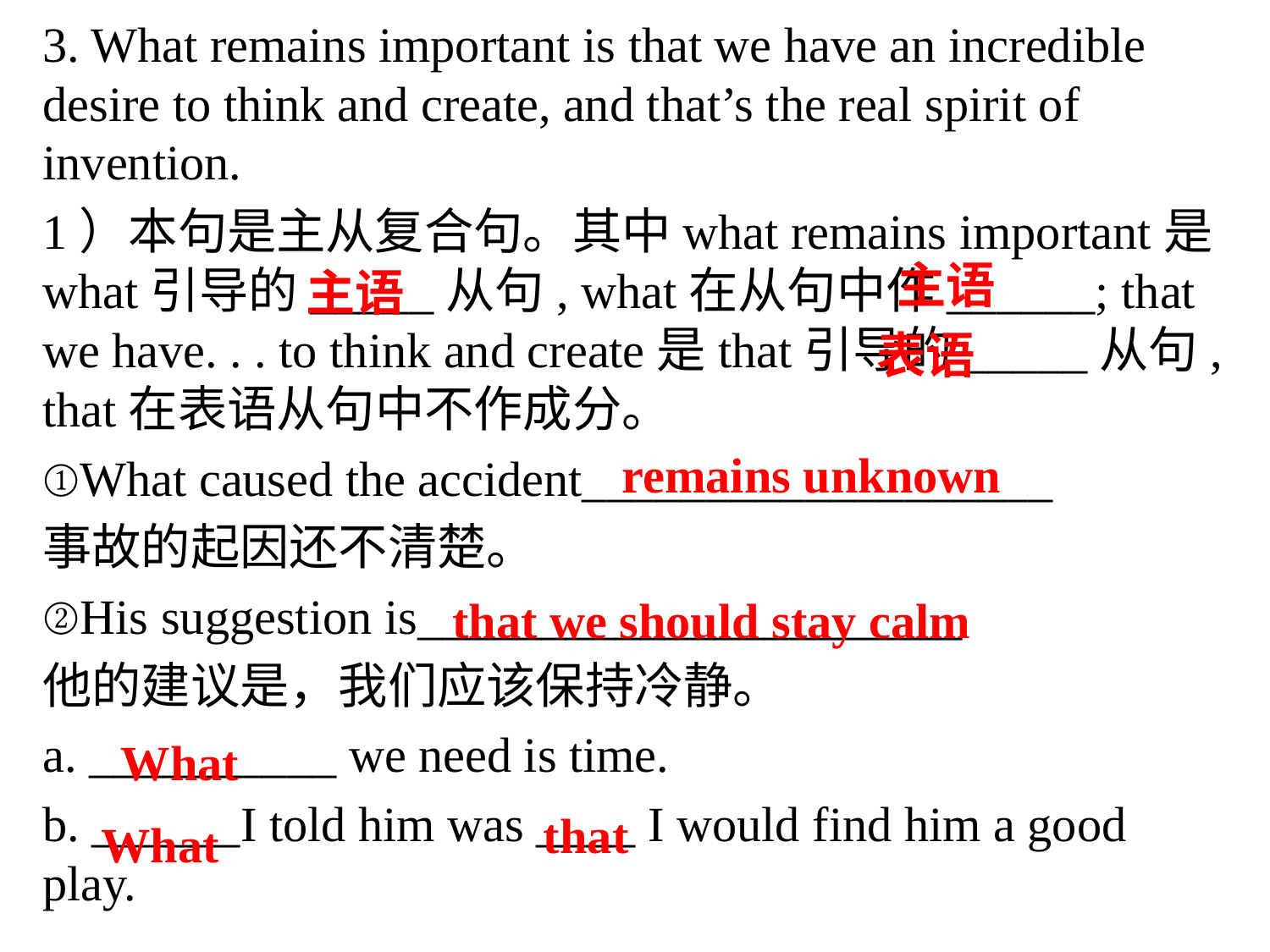

3. What remains important is that we have an incredible desire to think and create, and that’s the real spirit of invention.
1）本句是主从复合句。其中what remains important是what引导的_____从句, what在从句中作______; that we have. . . to think and create是that引导的_____从句, that在表语从句中不作成分。
①What caused the accident___________________
事故的起因还不清楚。
②His suggestion is______________________
他的建议是，我们应该保持冷静。
a. __________ we need is time.
b. ______I told him was ____ I would find him a good play.
 主语
 主语
 表语
  remains unknown
 that we should stay calm
What
that
What